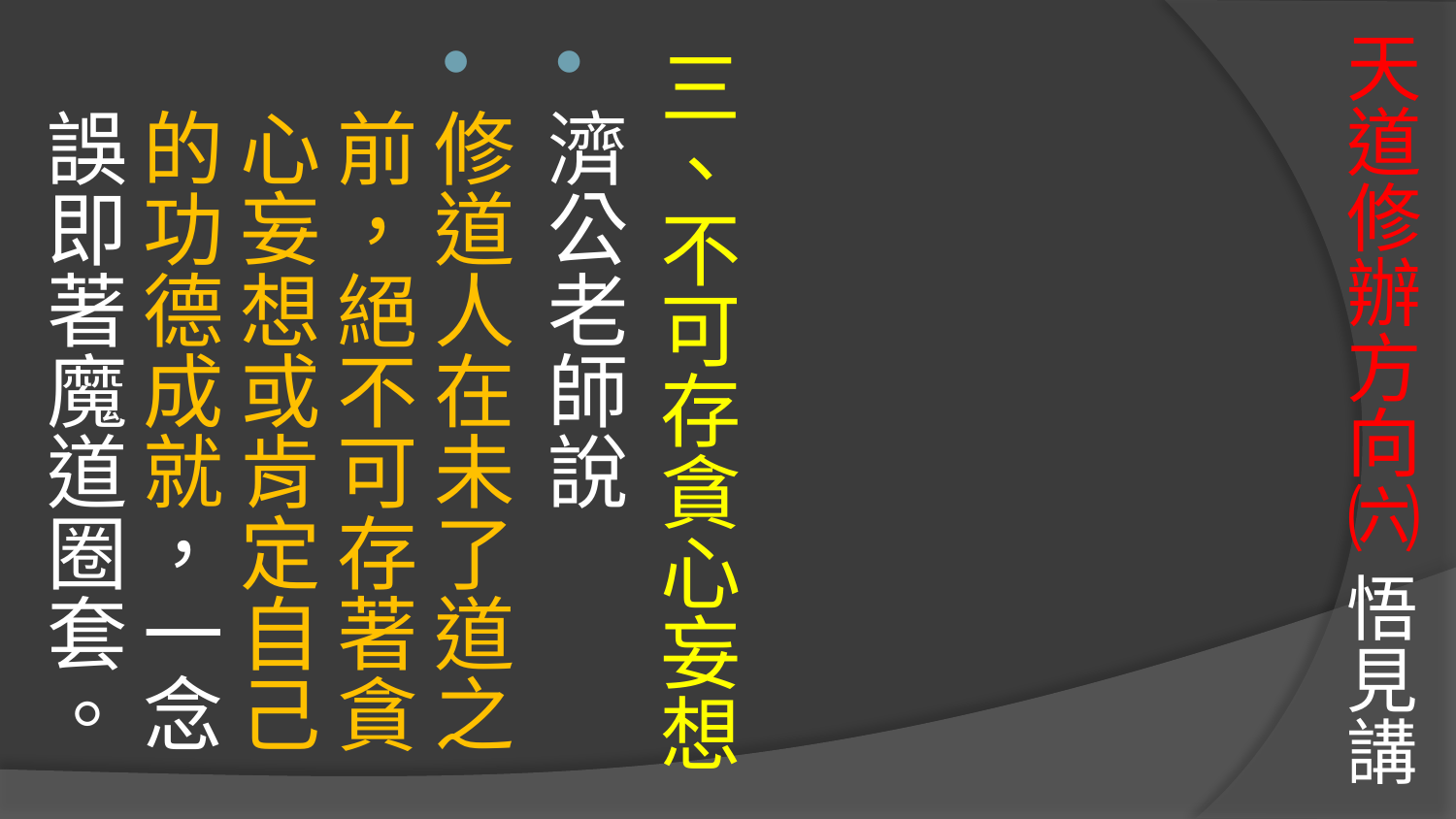

# 天道修辦方向㈥ 悟見講
三、不可存貪心妄想
濟公老師說
修道人在未了道之前，絕不可存著貪心妄想或肯定自己的功德成就，一念 誤即著魔道圈套。